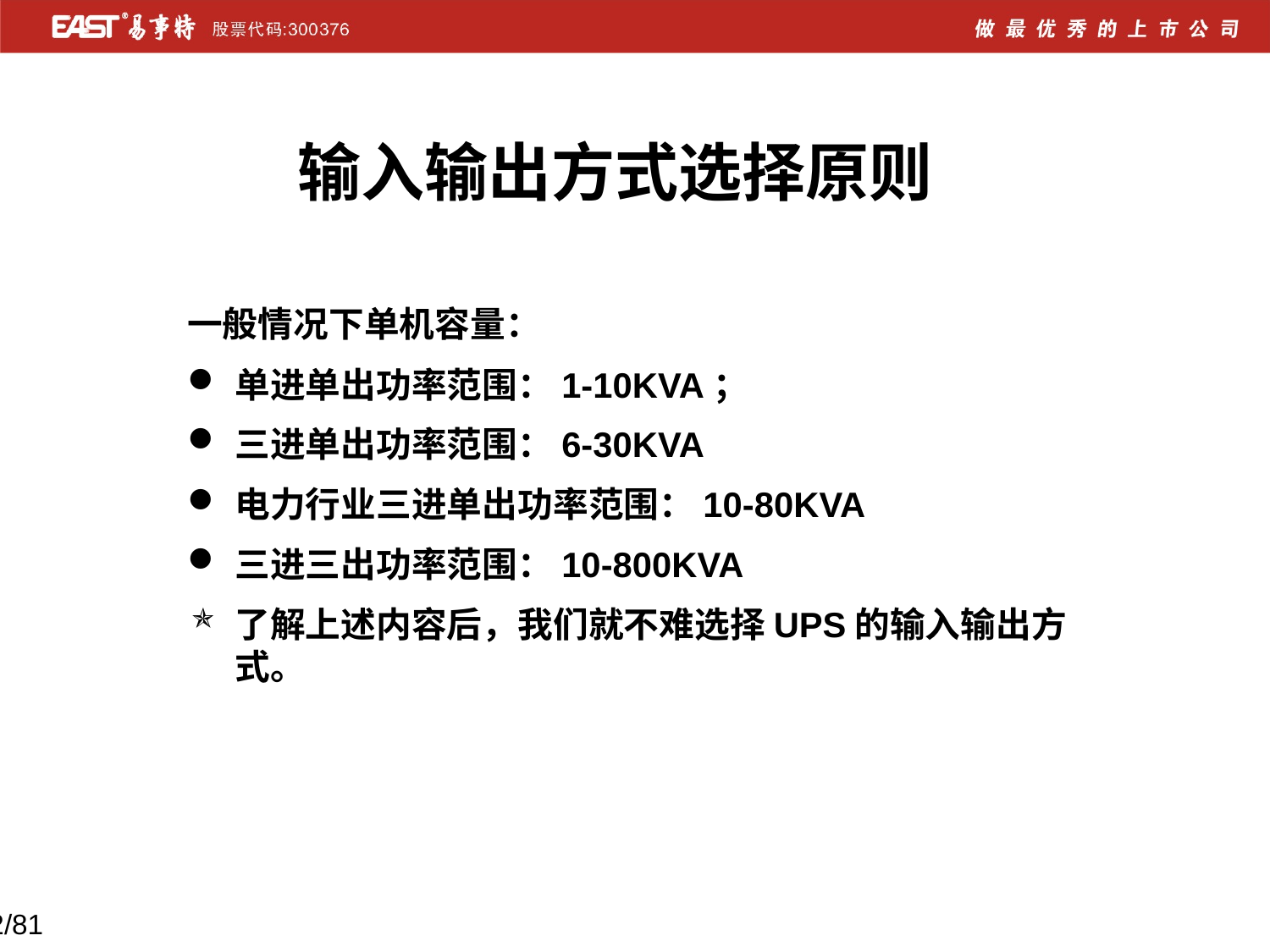

输入输出方式选择原则

一般情况下单机容量：
单进单出功率范围：1-10KVA；
三进单出功率范围：6-30KVA
电力行业三进单出功率范围：10-80KVA
三进三出功率范围：10-800KVA
了解上述内容后，我们就不难选择UPS的输入输出方式。